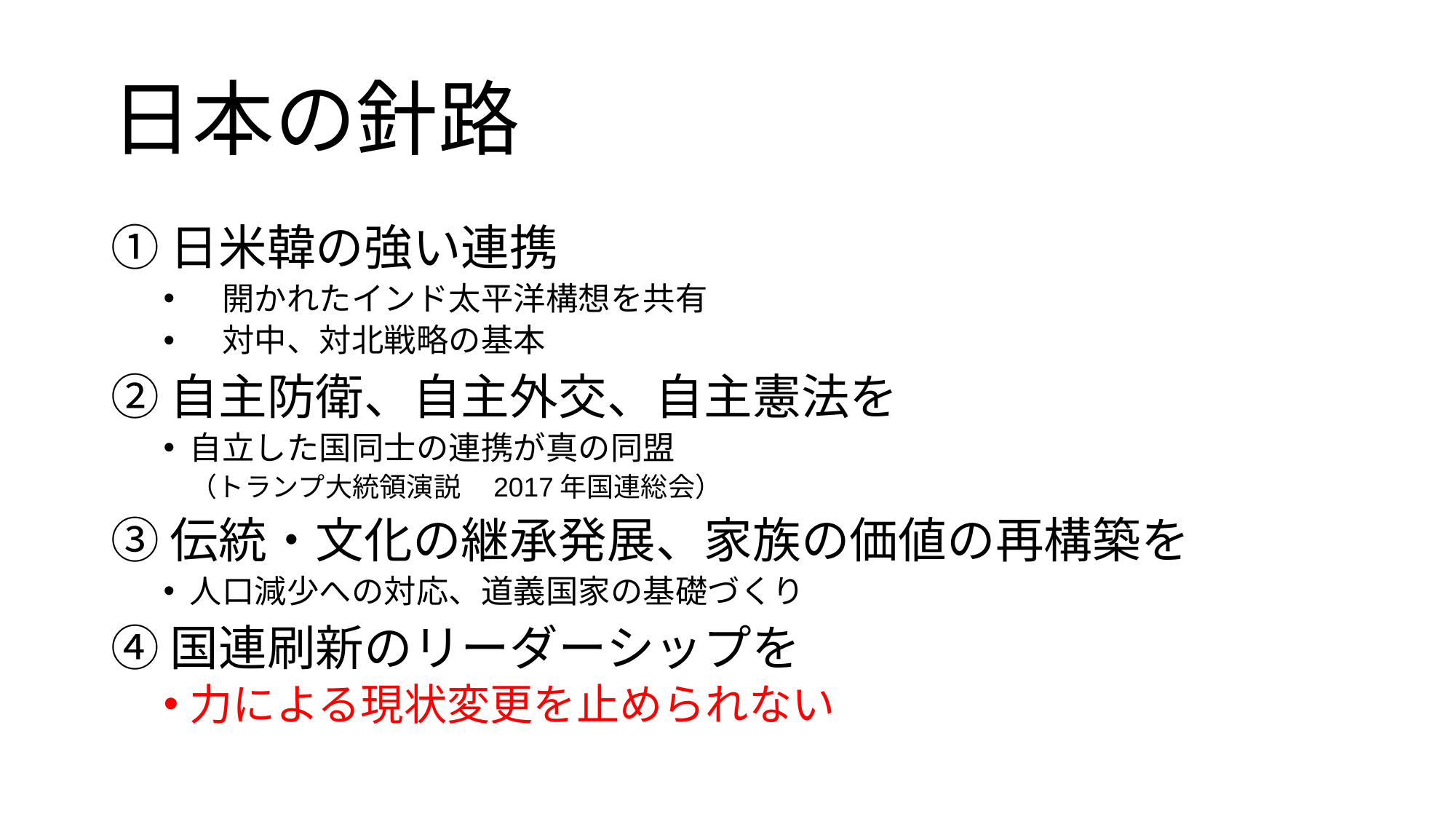

# 日本の針路
①日米韓の強い連携
　開かれたインド太平洋構想を共有
　対中、対北戦略の基本
②自主防衛、自主外交、自主憲法を
自立した国同士の連携が真の同盟
　（トランプ大統領演説　2017年国連総会）
③伝統・文化の継承発展、家族の価値の再構築を
人口減少への対応、道義国家の基礎づくり
④国連刷新のリーダーシップを
力による現状変更を止められない